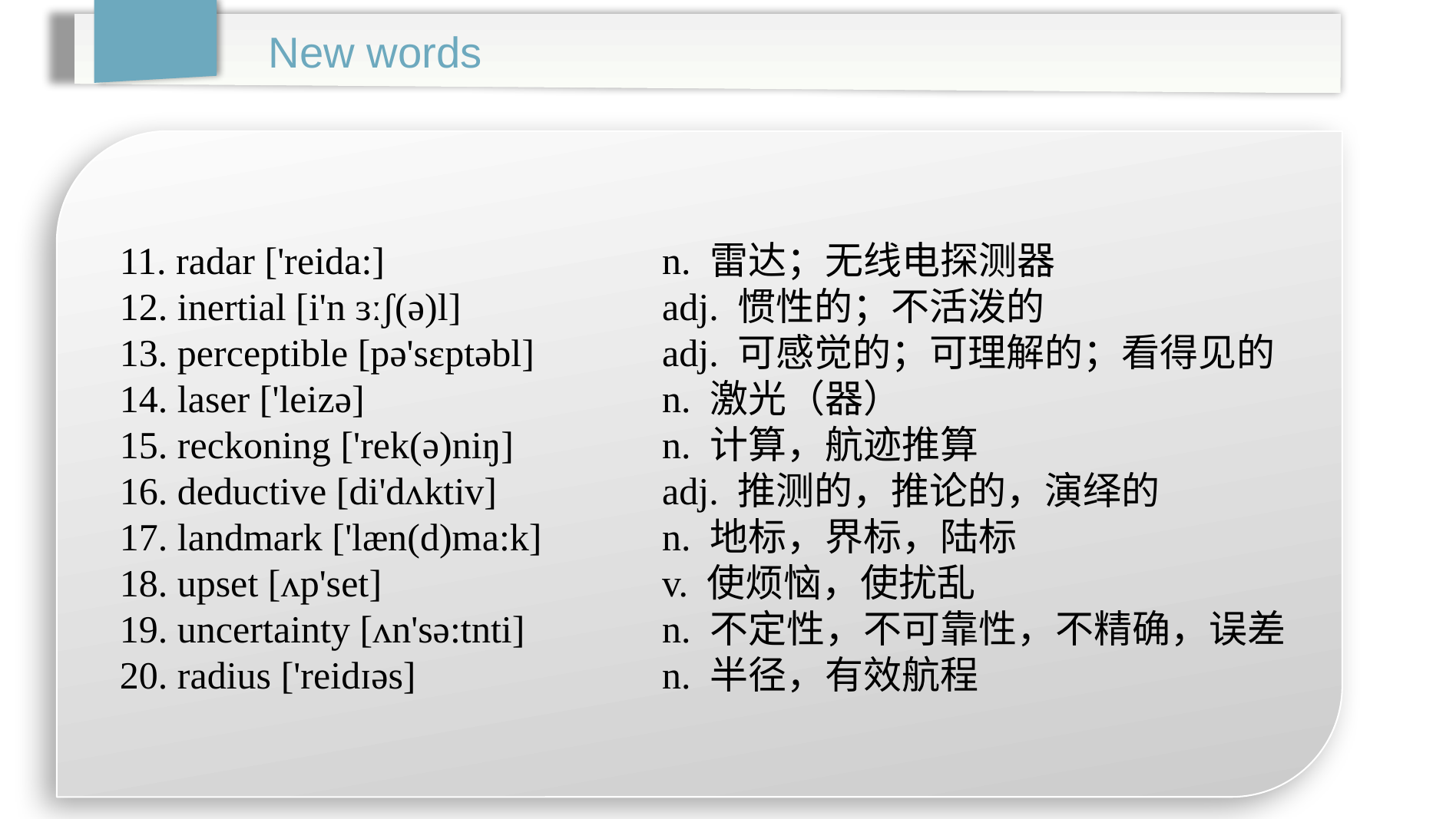

New words

11. radar ['reida:]			n. 雷达；无线电探测器
12. inertial [i'n ɜːʃ(ə)l]		adj. 惯性的；不活泼的
13. perceptible [pə'sɛptəbl]		adj. 可感觉的；可理解的；看得见的
14. laser ['leizə]			n. 激光（器）
15. reckoning ['rek(ə)niŋ]		n. 计算，航迹推算
16. deductive [di'dʌktiv]		adj. 推测的，推论的，演绎的
17. landmark ['læn(d)ma:k]		n. 地标，界标，陆标
18. upset [ʌp'set]			v. 使烦恼，使扰乱
19. uncertainty [ʌn'sə:tnti]		n. 不定性，不可靠性，不精确，误差
20. radius ['reidɪəs]			n. 半径，有效航程